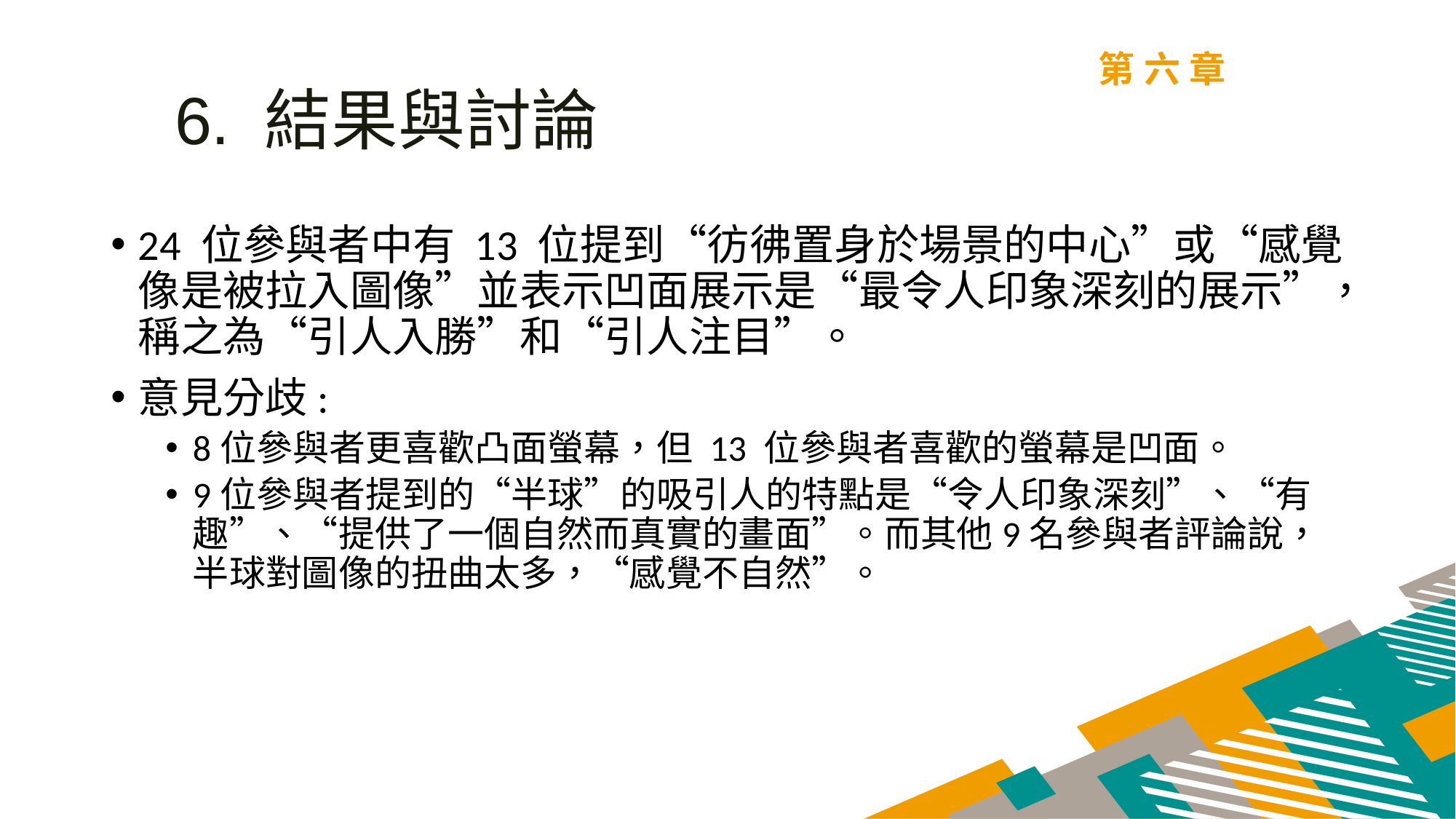

第六章
6. 結果與討論
24 位參與者中有 13 位提到“彷彿置身於場景的中心”或“感覺像是被拉入圖像”並表示凹面展示是“最令人印象深刻的展示”，稱之為“引人入勝”和“引人注目”。
意見分歧:
8位參與者更喜歡凸面螢幕，但 13 位參與者喜歡的螢幕是凹面。
9位參與者提到的“半球”的吸引人的特點是“令人印象深刻”、“有趣”、“提供了一個自然而真實的畫面”。而其他9名參與者評論說，半球對圖像的扭曲太多，“感覺不自然”。